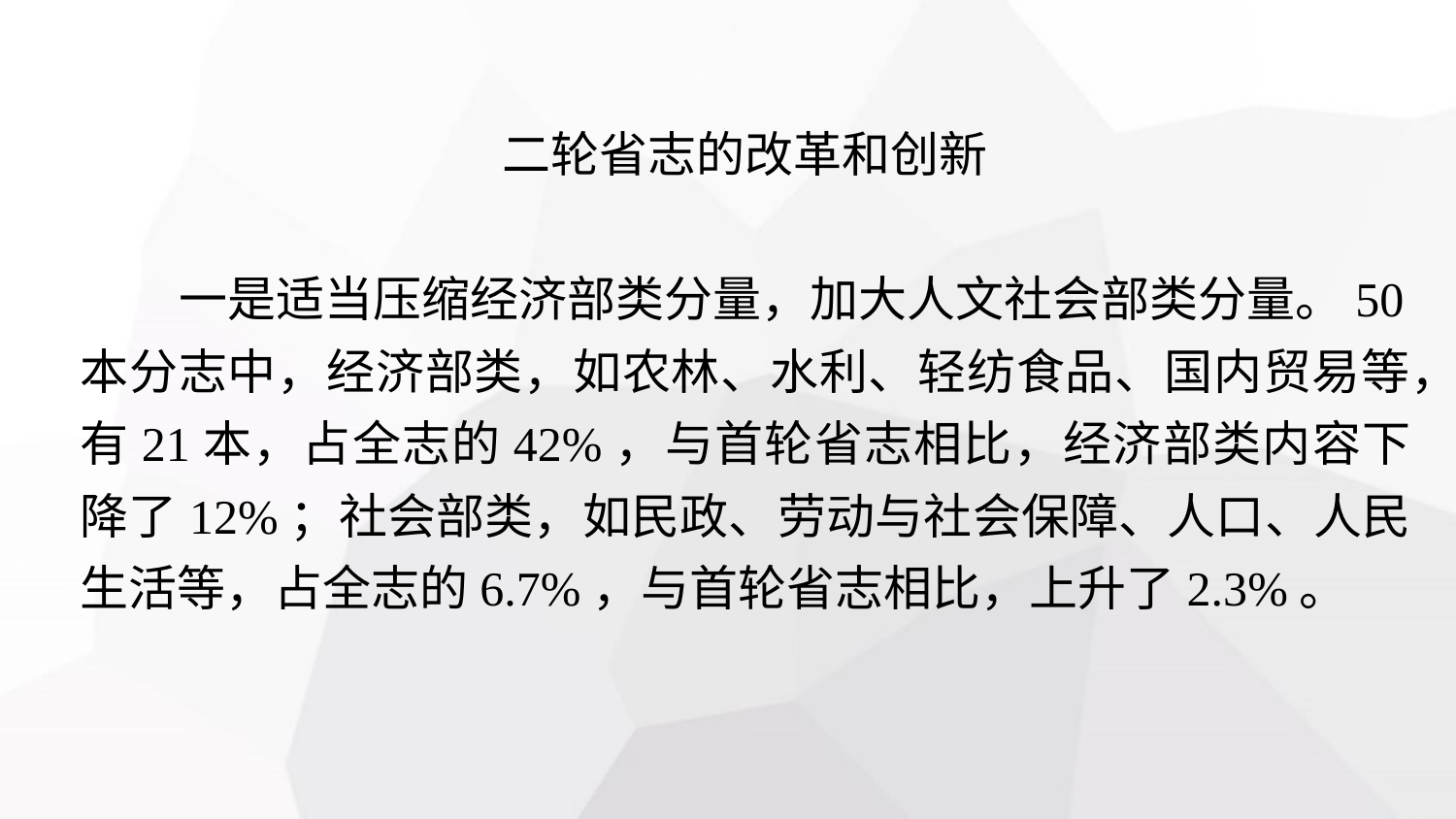

二轮省志的改革和创新

        一是适当压缩经济部类分量，加大人文社会部类分量。50本分志中，经济部类，如农林、水利、轻纺食品、国内贸易等，有21本，占全志的42%，与首轮省志相比，经济部类内容下降了12%；社会部类，如民政、劳动与社会保障、人口、人民生活等，占全志的6.7%，与首轮省志相比，上升了2.3%。